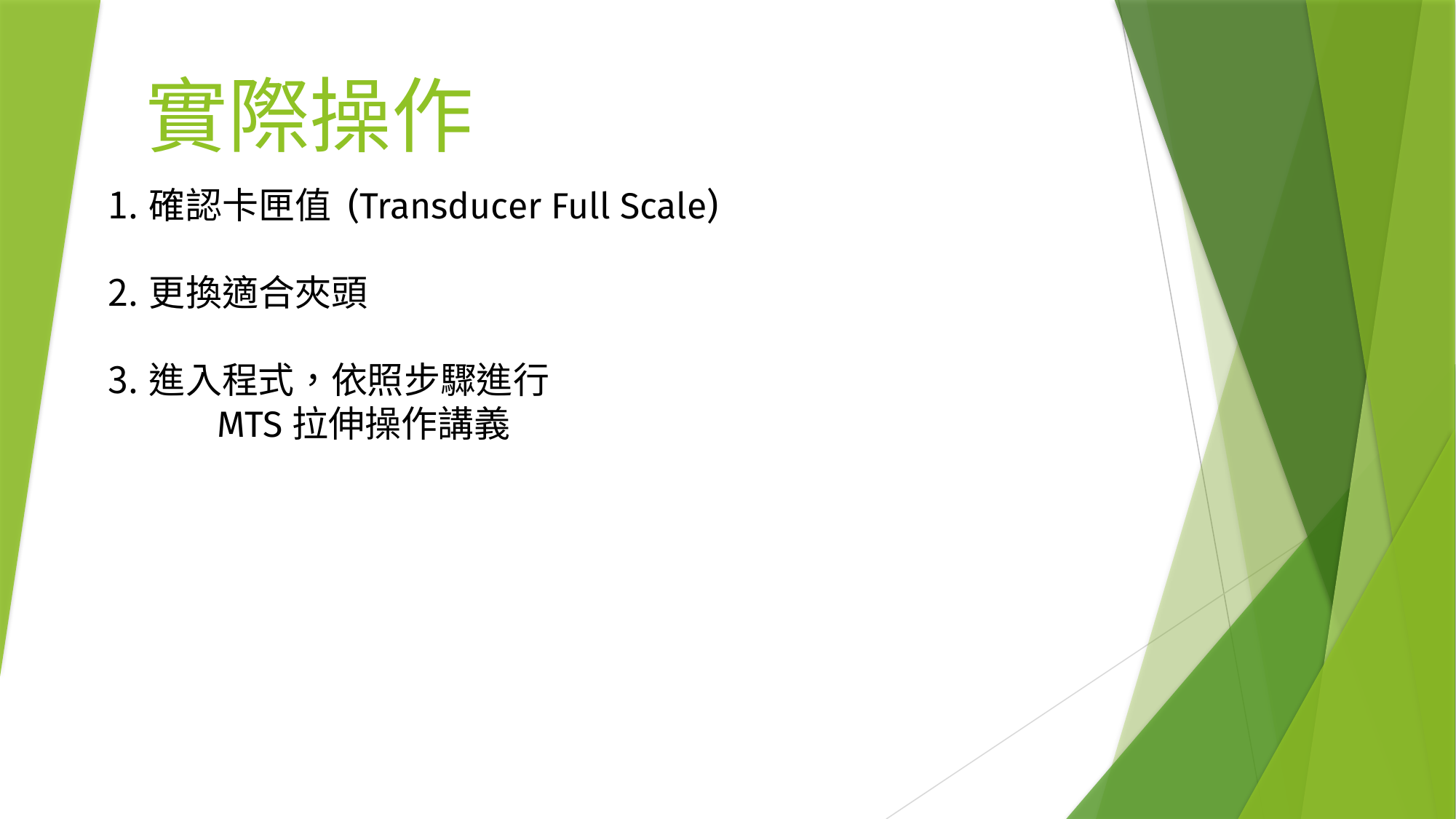

# 實際操作
確認卡匣值 (Transducer Full Scale)

更換適合夾頭

進入程式，依照步驟進行
	MTS拉伸操作講義